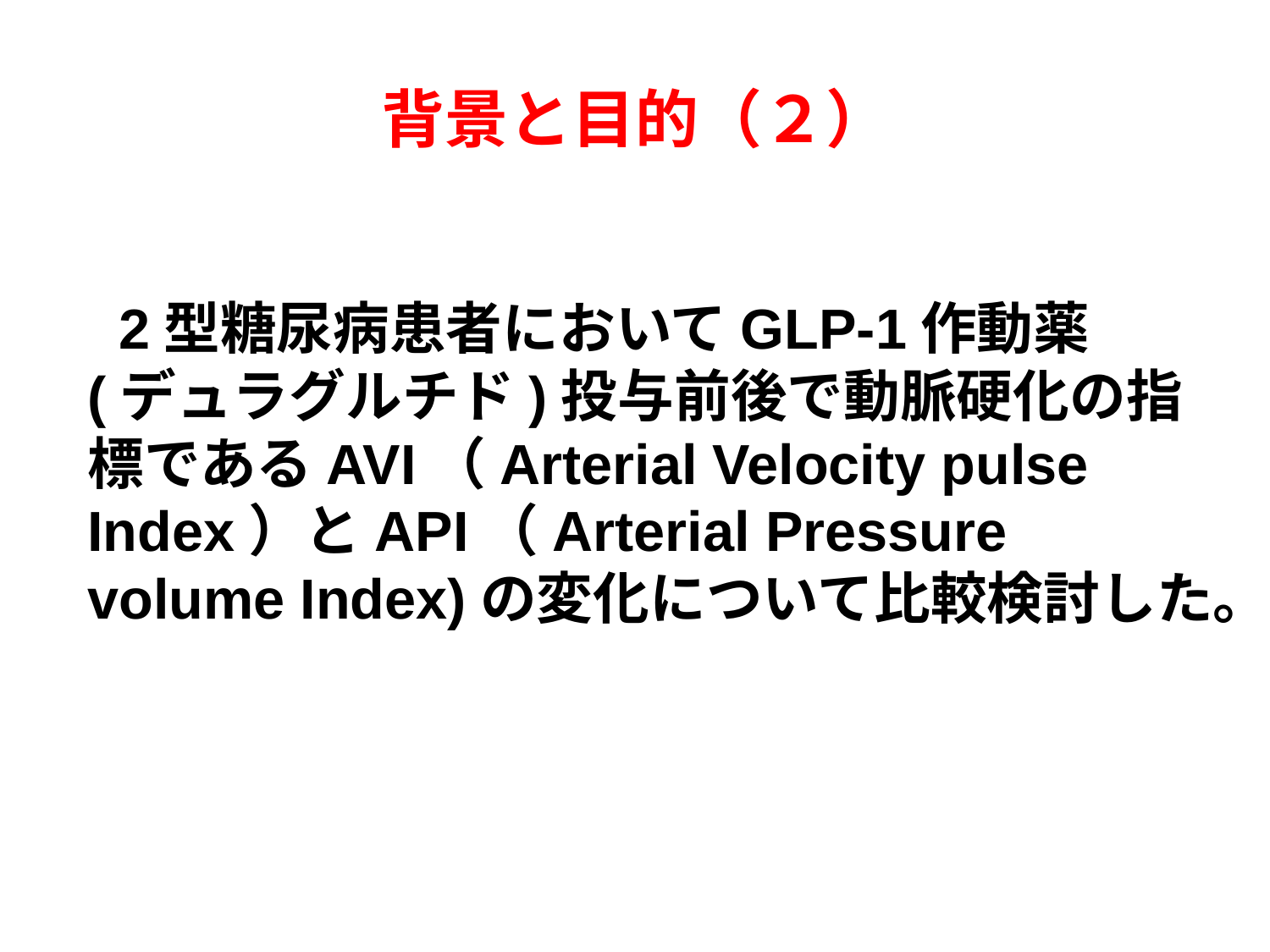

# 背景と目的（２）
  2型糖尿病患者においてGLP-1作動薬(デュラグルチド)投与前後で動脈硬化の指標であるAVI（Arterial Velocity pulse Index）とAPI（Arterial Pressure volume Index)の変化について比較検討した。